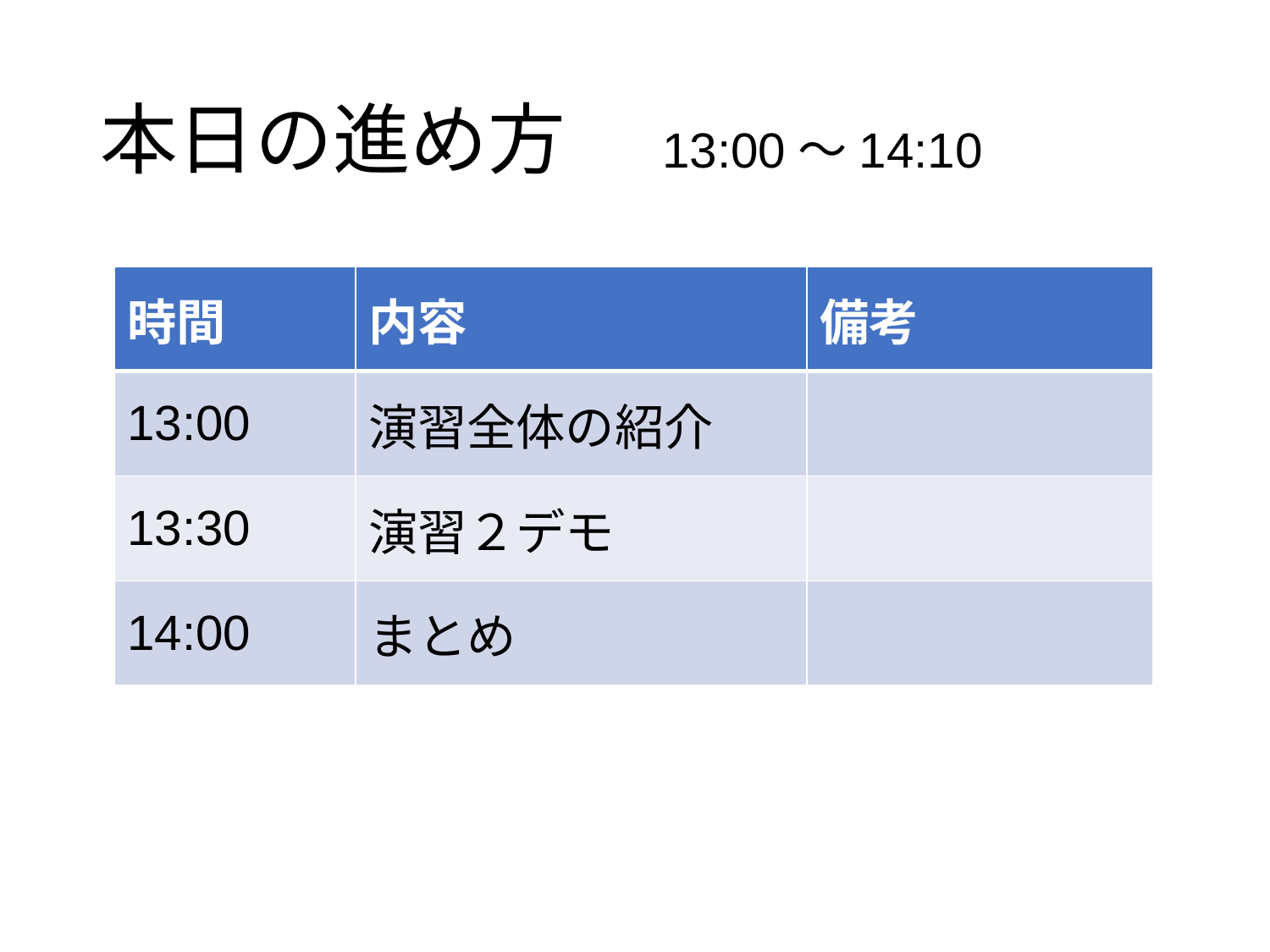

# 本日の進め方　13:00～14:10
| 時間 | 内容 | 備考 |
| --- | --- | --- |
| 13:00 | 演習全体の紹介 |  |
| 13:30 | 演習２デモ |  |
| 14:00 | まとめ |  |